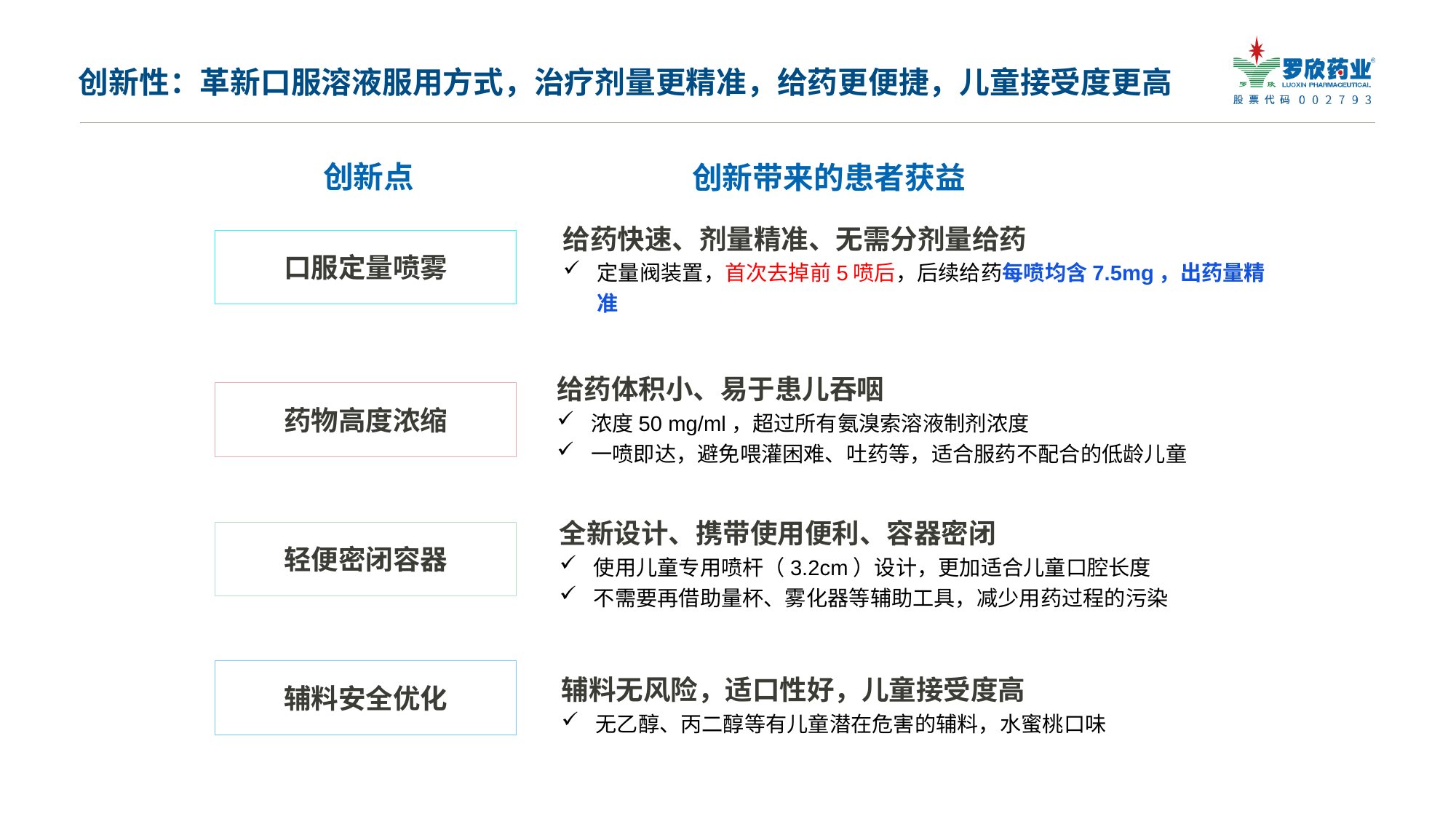

# 创新性：革新口服溶液服用方式，治疗剂量更精准，给药更便捷，儿童接受度更高
创新点
创新带来的患者获益
给药快速、剂量精准、无需分剂量给药
定量阀装置，首次去掉前5喷后，后续给药每喷均含7.5mg，出药量精准
口服定量喷雾
给药体积小、易于患儿吞咽
浓度50 mg/ml，超过所有氨溴索溶液制剂浓度
一喷即达，避免喂灌困难、吐药等，适合服药不配合的低龄儿童
药物高度浓缩
全新设计、携带使用便利、容器密闭
使用儿童专用喷杆（3.2cm）设计，更加适合儿童口腔长度
不需要再借助量杯、雾化器等辅助工具，减少用药过程的污染
轻便密闭容器
辅料安全优化
辅料无风险，适口性好，儿童接受度高
无乙醇、丙二醇等有儿童潜在危害的辅料，水蜜桃口味
9